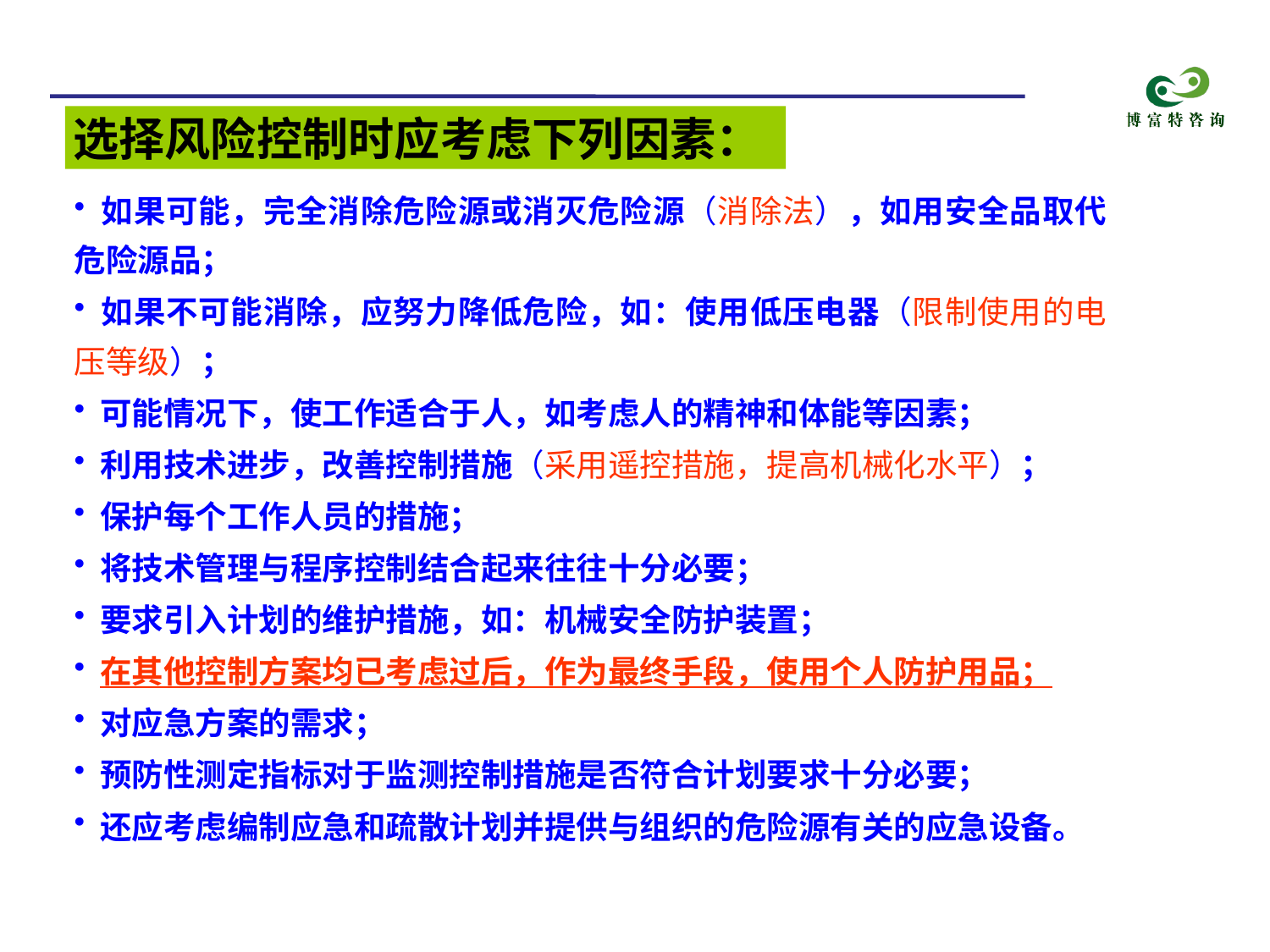

选择风险控制时应考虑下列因素：
 如果可能，完全消除危险源或消灭危险源（消除法），如用安全品取代危险源品；
 如果不可能消除，应努力降低危险，如：使用低压电器（限制使用的电压等级）；
 可能情况下，使工作适合于人，如考虑人的精神和体能等因素；
 利用技术进步，改善控制措施（采用遥控措施，提高机械化水平）；
 保护每个工作人员的措施；
 将技术管理与程序控制结合起来往往十分必要；
 要求引入计划的维护措施，如：机械安全防护装置；
 在其他控制方案均已考虑过后，作为最终手段，使用个人防护用品；
 对应急方案的需求；
 预防性测定指标对于监测控制措施是否符合计划要求十分必要；
 还应考虑编制应急和疏散计划并提供与组织的危险源有关的应急设备。